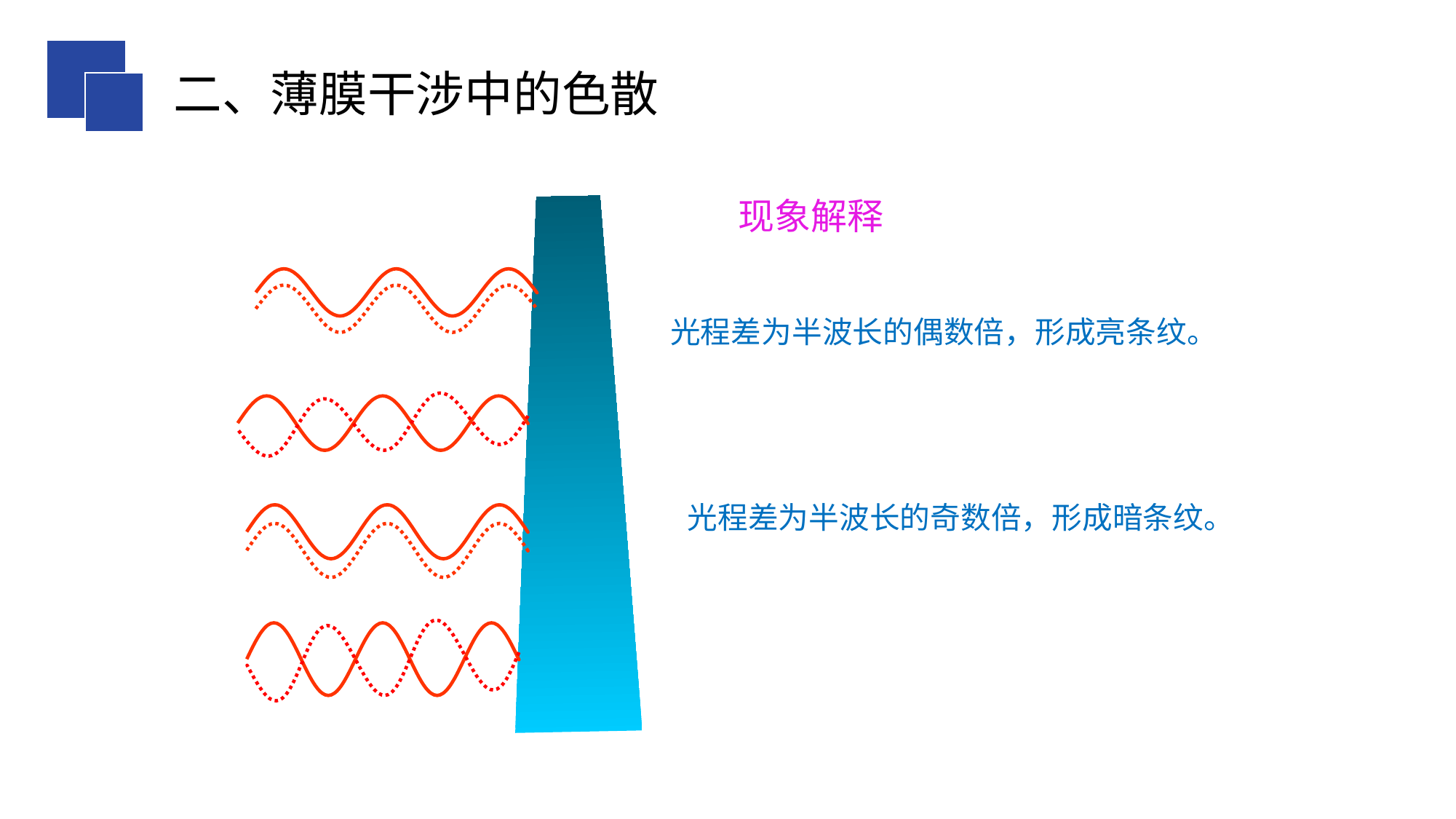

二、薄膜干涉中的色散
现象解释

光程差为半波长的偶数倍，形成亮条纹。

光程差为半波长的奇数倍，形成暗条纹。